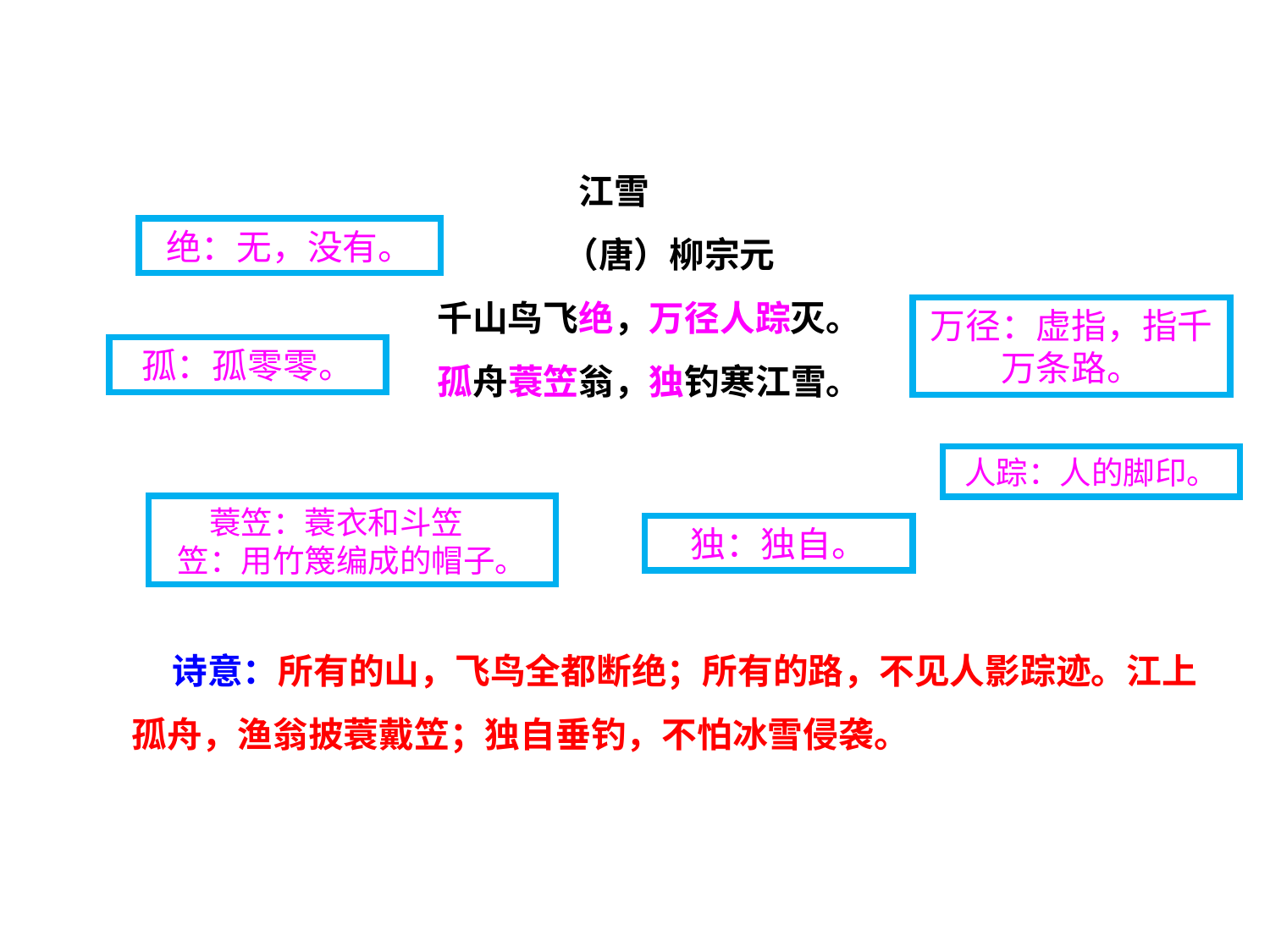

江雪
　　     （唐）柳宗元
　　千山鸟飞绝，万径人踪灭。
　　孤舟蓑笠翁，独钓寒江雪。
绝：无，没有。
万径：虚指，指千万条路。
孤：孤零零。
人踪：人的脚印。
蓑笠：蓑衣和斗笠
笠：用竹篾编成的帽子。
独：独自。
    诗意：所有的山，飞鸟全都断绝；所有的路，不见人影踪迹。江上孤舟，渔翁披蓑戴笠；独自垂钓，不怕冰雪侵袭。